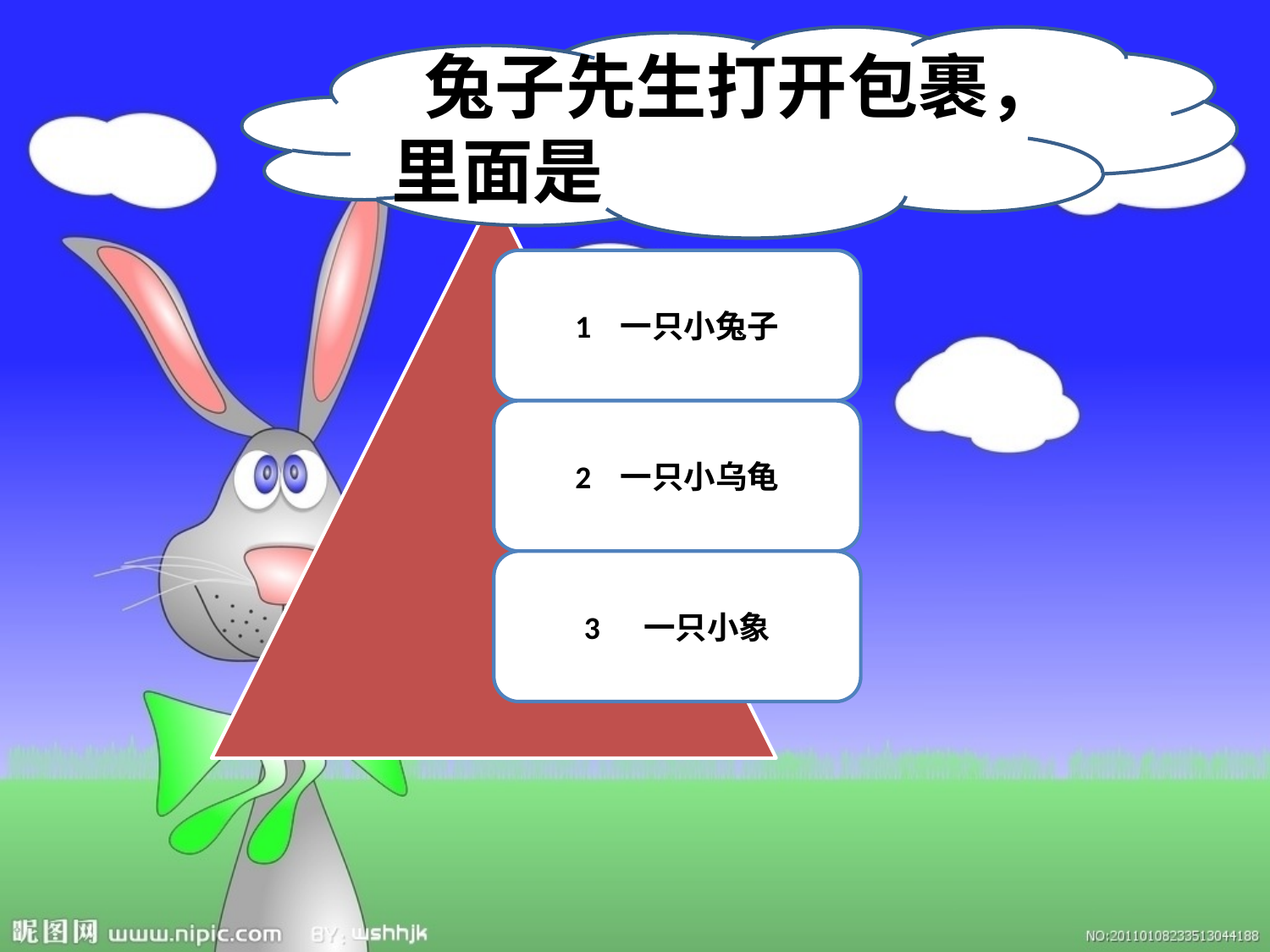

兔子先生打开包裹，里面是
1   一只小兔子
2   一只小乌龟
3     一只小象